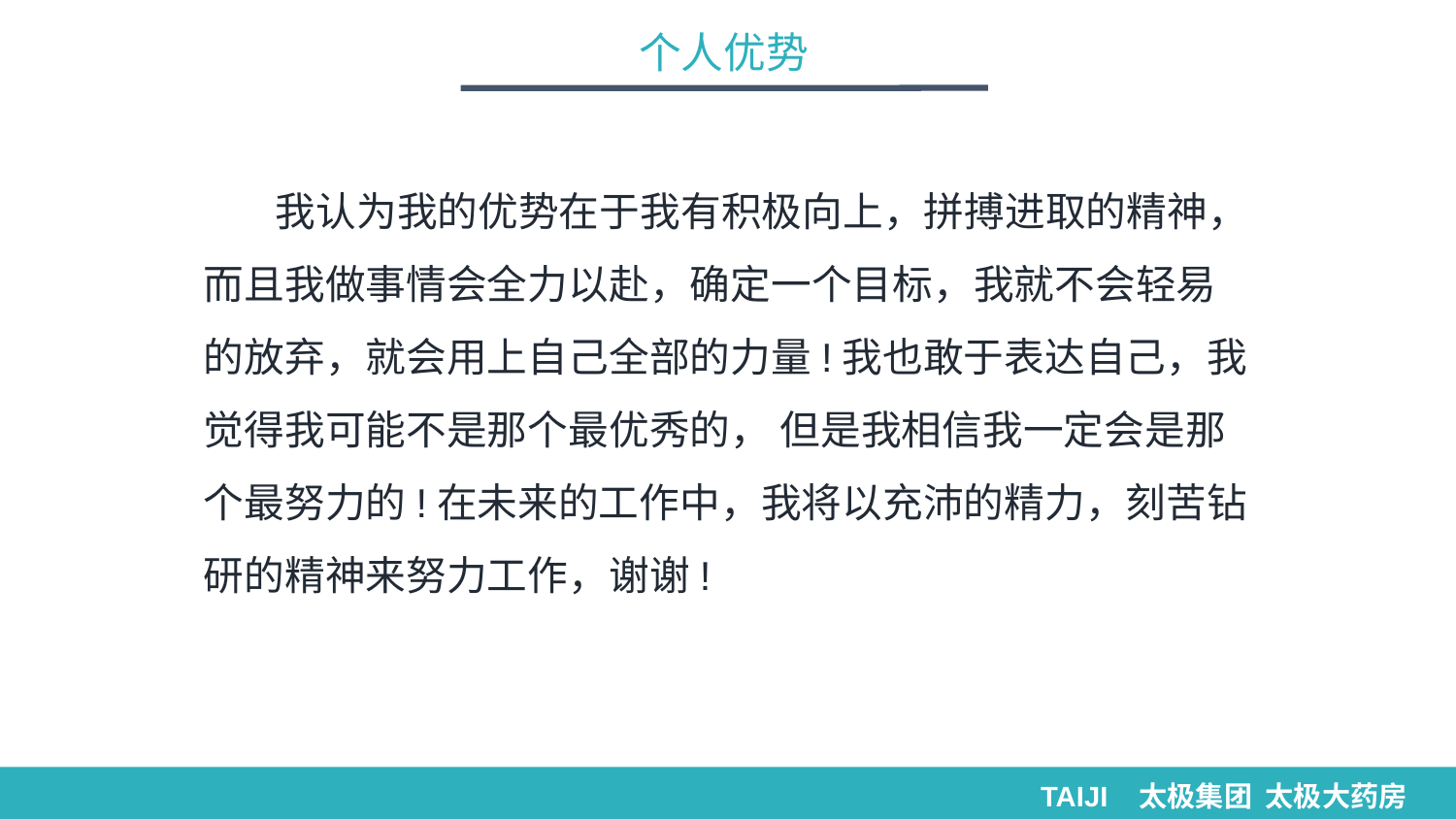

个人优势
我认为我的优势在于我有积极向上，拼搏进取的精神，而且我做事情会全力以赴，确定一个目标，我就不会轻易的放弃，就会用上自己全部的力量!我也敢于表达自己，我觉得我可能不是那个最优秀的， 但是我相信我一定会是那个最努力的!在未来的工作中，我将以充沛的精力，刻苦钻研的精神来努力工作，谢谢!

TAIJI   太极集团  太极大药房